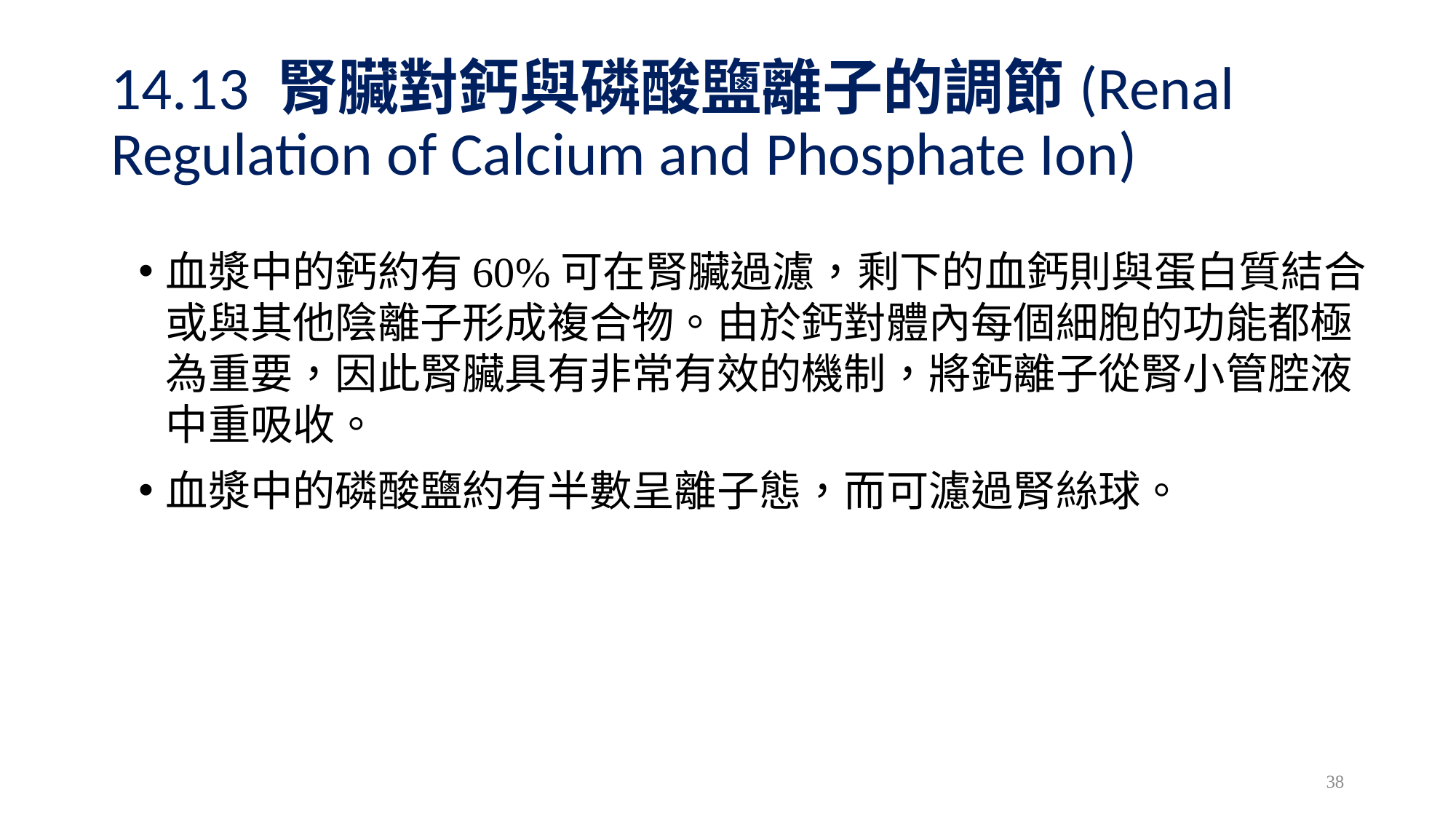

# 14.13 腎臟對鈣與磷酸鹽離子的調節(Renal Regulation of Calcium and Phosphate Ion)
血漿中的鈣約有60%可在腎臟過濾，剩下的血鈣則與蛋白質結合或與其他陰離子形成複合物。由於鈣對體內每個細胞的功能都極為重要，因此腎臟具有非常有效的機制，將鈣離子從腎小管腔液中重吸收。
血漿中的磷酸鹽約有半數呈離子態，而可濾過腎絲球。

38